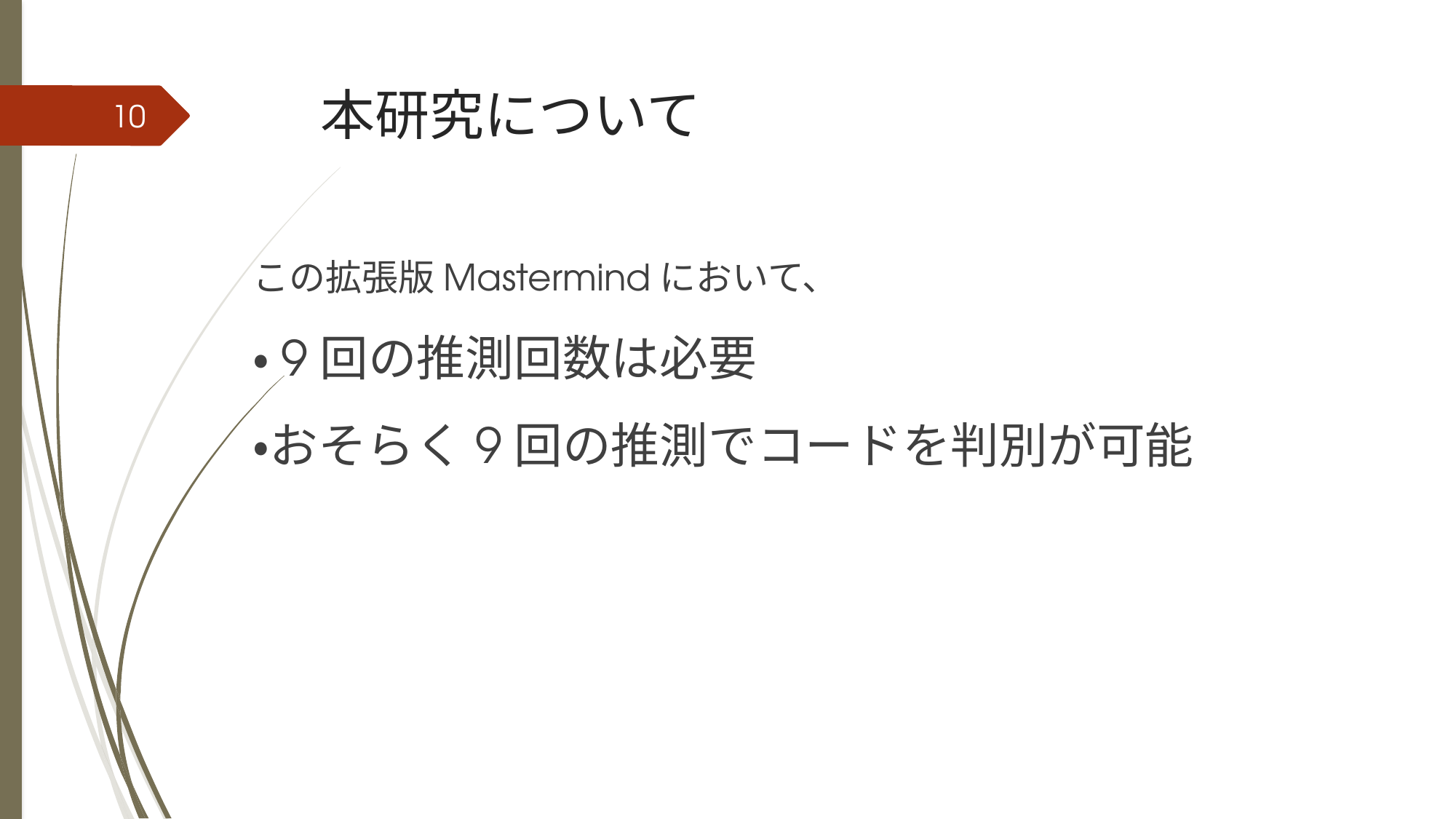

# 本研究について
10
この拡張版Mastermindにおいて、
・9回の推測回数は必要
・おそらく9回の推測でコードを判別が可能